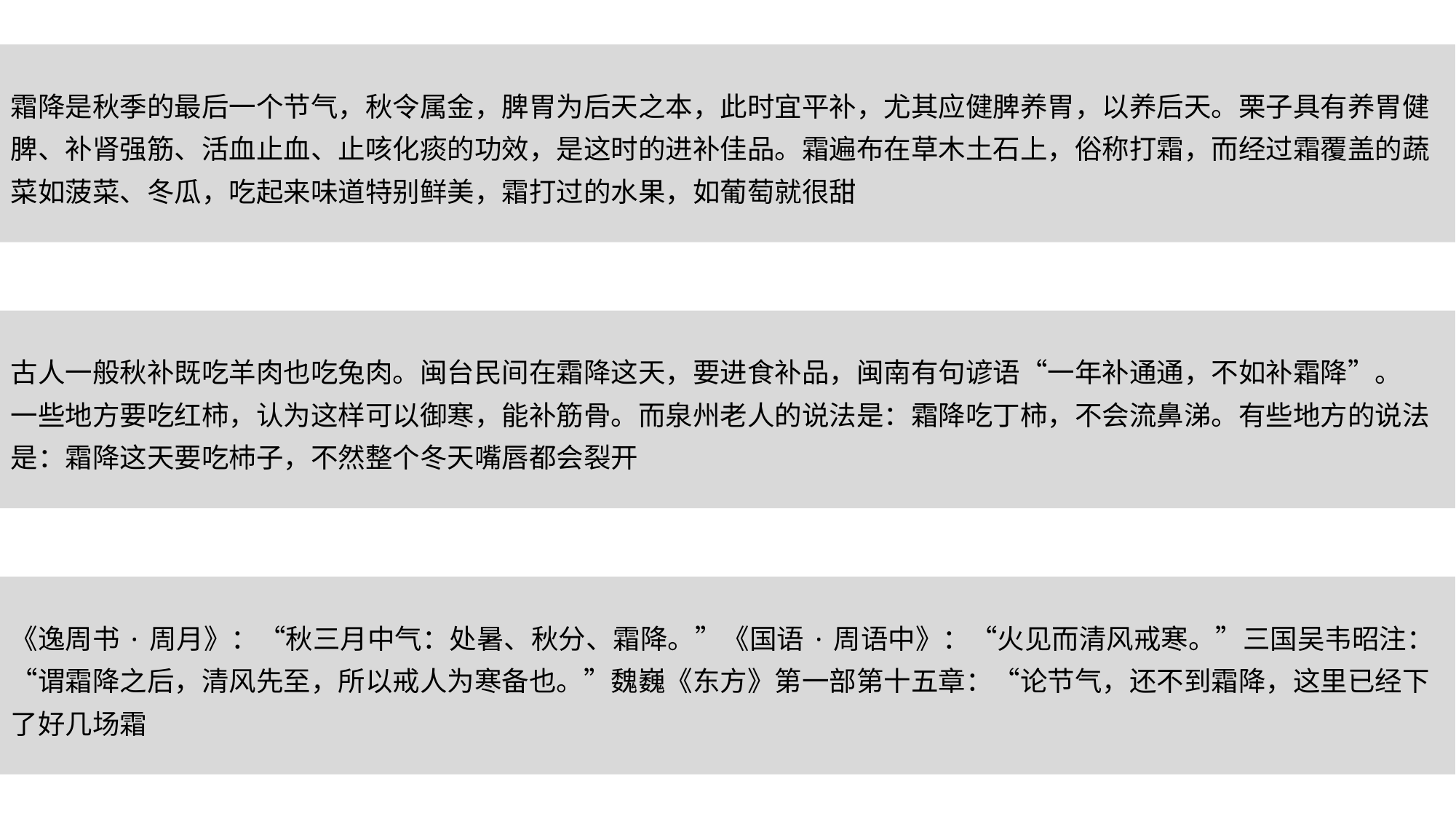

霜降是秋季的最后一个节气，秋令属金，脾胃为后天之本，此时宜平补，尤其应健脾养胃，以养后天。栗子具有养胃健脾、补肾强筋、活血止血、止咳化痰的功效，是这时的进补佳品。霜遍布在草木土石上，俗称打霜，而经过霜覆盖的蔬菜如菠菜、冬瓜，吃起来味道特别鲜美，霜打过的水果，如葡萄就很甜
古人一般秋补既吃羊肉也吃兔肉。闽台民间在霜降这天，要进食补品，闽南有句谚语“一年补通通，不如补霜降”。　一些地方要吃红柿，认为这样可以御寒，能补筋骨。而泉州老人的说法是：霜降吃丁柿，不会流鼻涕。有些地方的说法是：霜降这天要吃杮子，不然整个冬天嘴唇都会裂开
《逸周书·周月》：“秋三月中气：处暑、秋分、霜降。”《国语·周语中》：“火见而清风戒寒。”三国吴韦昭注：“谓霜降之后，清风先至，所以戒人为寒备也。”魏巍《东方》第一部第十五章：“论节气，还不到霜降，这里已经下了好几场霜